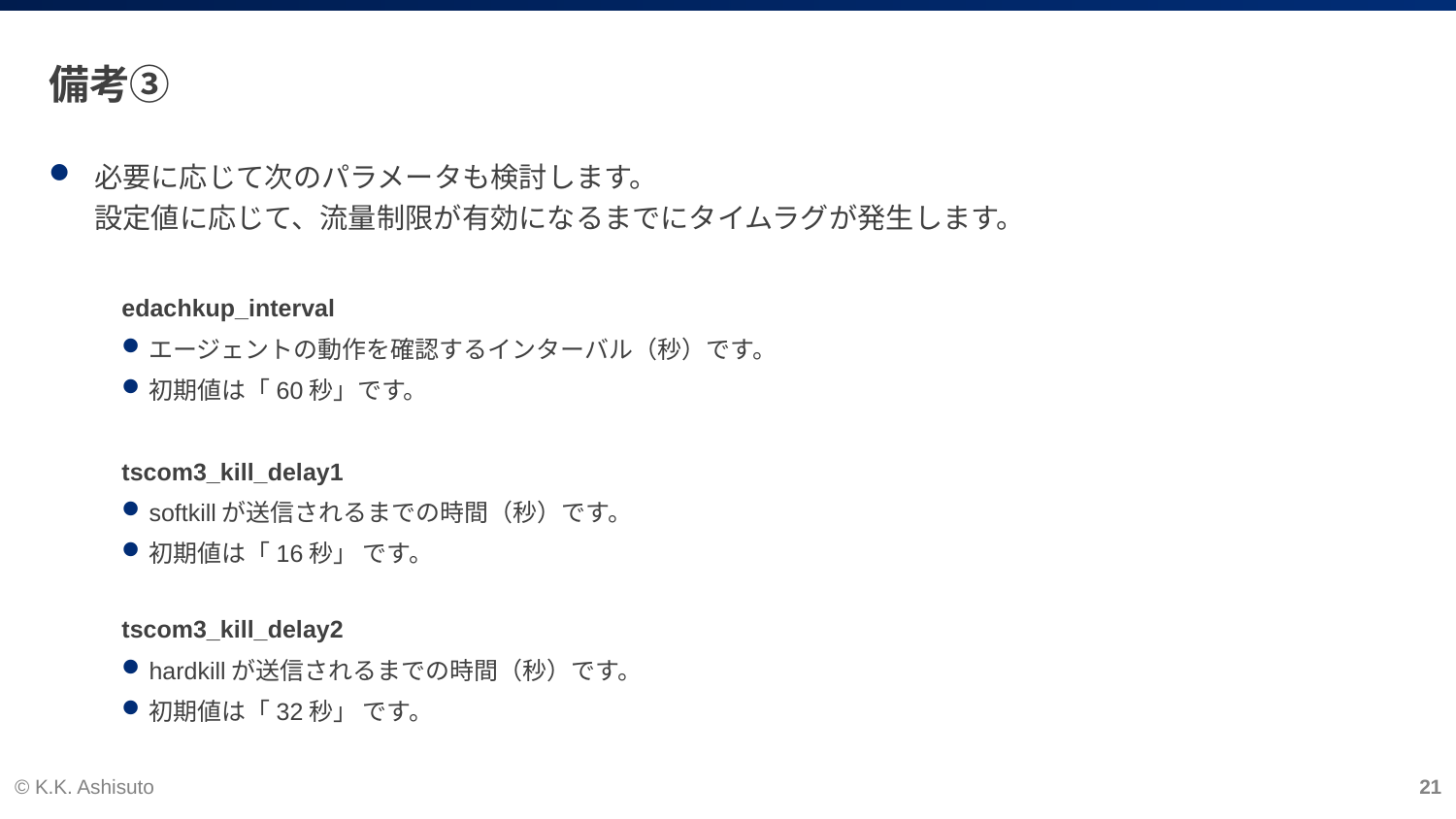

# 備考③
必要に応じて次のパラメータも検討します。
設定値に応じて、流量制限が有効になるまでにタイムラグが発生します。

edachkup_interval
エージェントの動作を確認するインターバル（秒）です。
初期値は「60秒」です。

tscom3_kill_delay1
softkillが送信されるまでの時間（秒）です。
初期値は「16秒」 です。
tscom3_kill_delay2
hardkillが送信されるまでの時間（秒）です。
初期値は「32秒」 です。

© K.K. Ashisuto
21